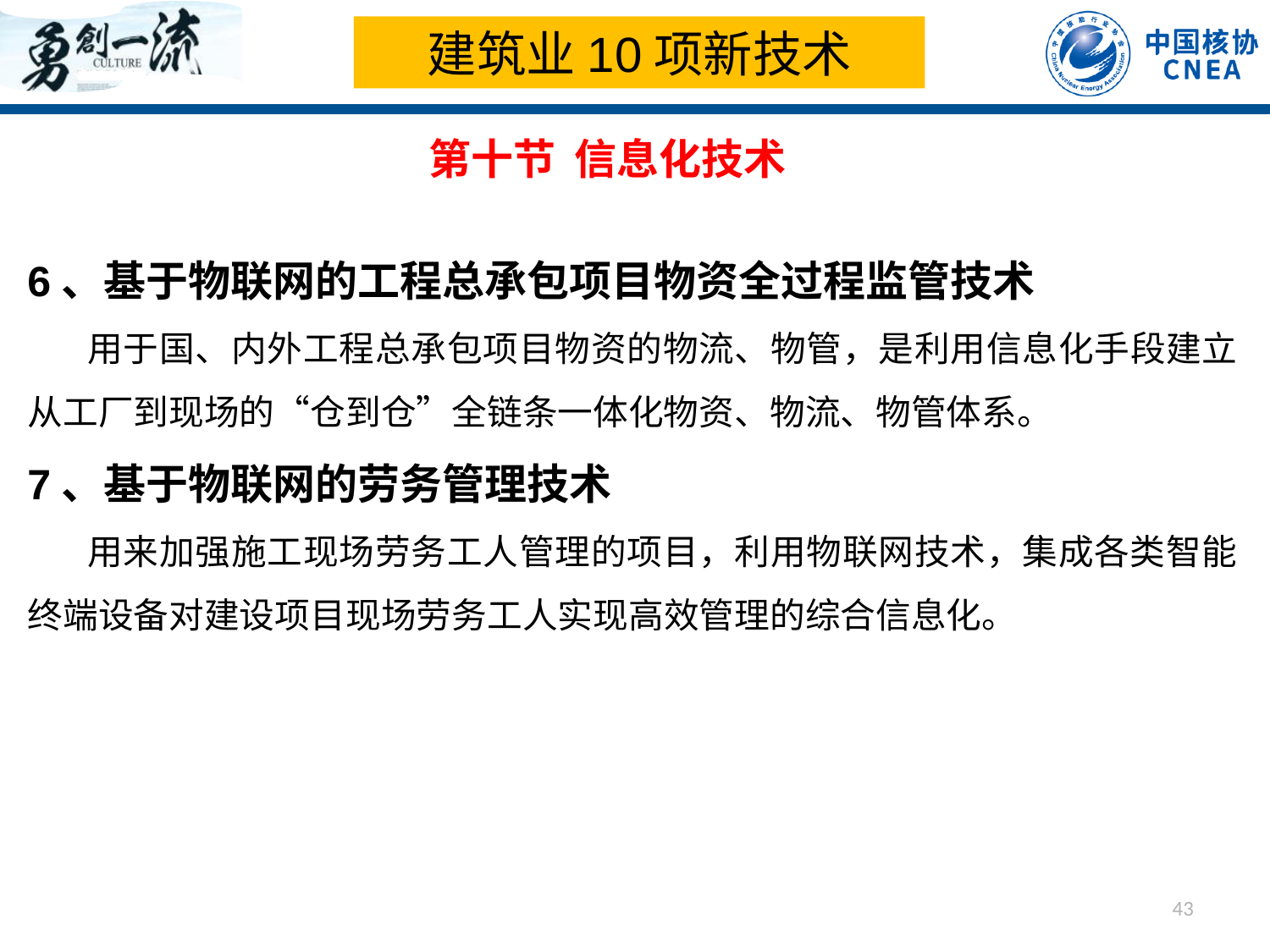

建筑业10项新技术
第十节  信息化技术
6、基于物联网的工程总承包项目物资全过程监管技术
      用于国、内外工程总承包项目物资的物流、物管，是利用信息化手段建立从工厂到现场的“仓到仓”全链条一体化物资、物流、物管体系。
7、基于物联网的劳务管理技术
      用来加强施工现场劳务工人管理的项目，利用物联网技术，集成各类智能终端设备对建设项目现场劳务工人实现高效管理的综合信息化。
43